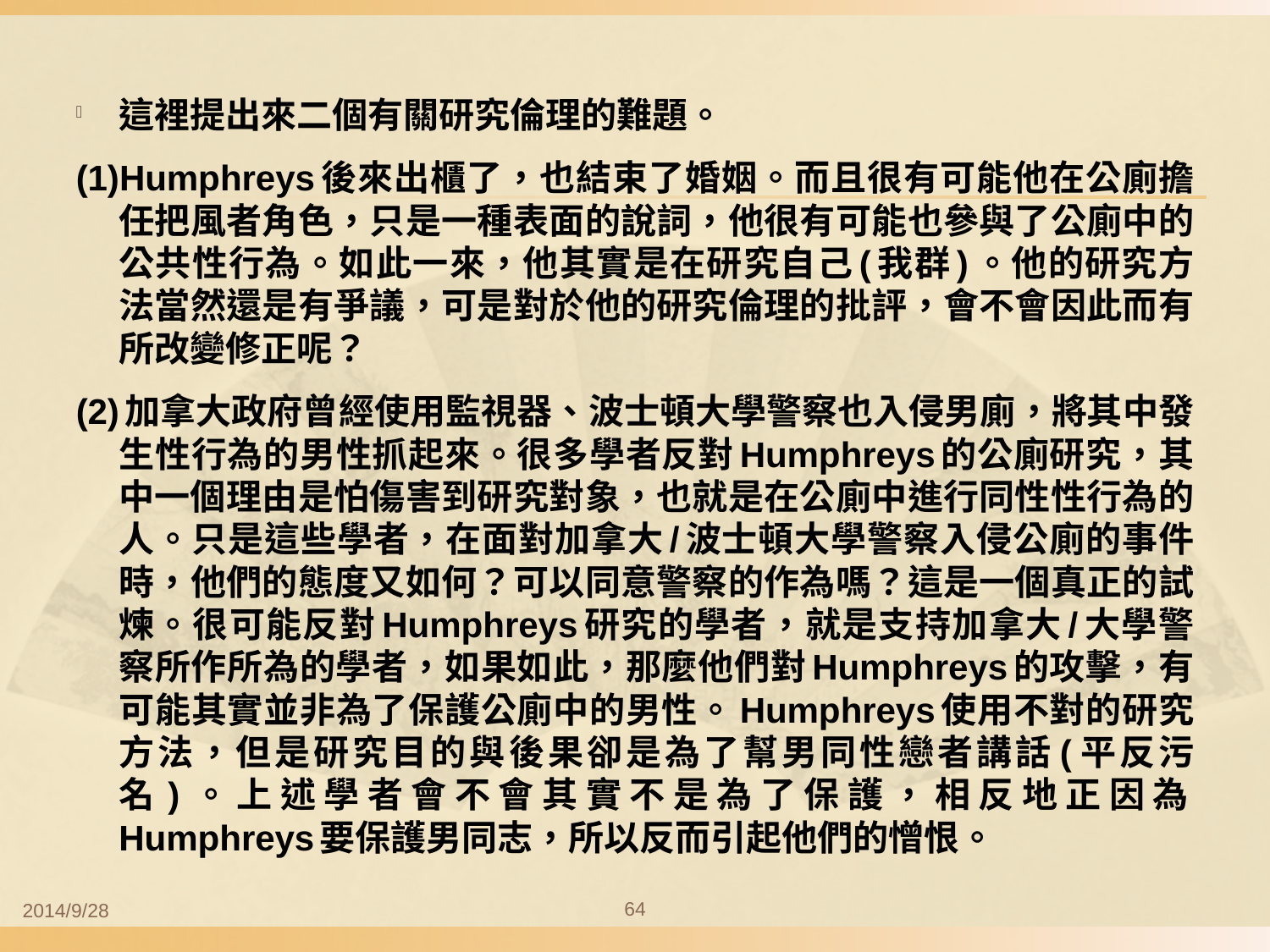

這裡提出來二個有關研究倫理的難題。
(1)Humphreys後來出櫃了，也結束了婚姻。而且很有可能他在公廁擔任把風者角色，只是一種表面的說詞，他很有可能也參與了公廁中的公共性行為。如此一來，他其實是在研究自己(我群)。他的研究方法當然還是有爭議，可是對於他的研究倫理的批評，會不會因此而有所改變修正呢？
(2)加拿大政府曾經使用監視器、波士頓大學警察也入侵男廁，將其中發生性行為的男性抓起來。很多學者反對Humphreys的公廁研究，其中一個理由是怕傷害到研究對象，也就是在公廁中進行同性性行為的人。只是這些學者，在面對加拿大/波士頓大學警察入侵公廁的事件時，他們的態度又如何？可以同意警察的作為嗎？這是一個真正的試煉。很可能反對Humphreys研究的學者，就是支持加拿大/大學警察所作所為的學者，如果如此，那麼他們對Humphreys的攻擊，有可能其實並非為了保護公廁中的男性。Humphreys使用不對的研究方法，但是研究目的與後果卻是為了幫男同性戀者講話(平反污名)。上述學者會不會其實不是為了保護，相反地正因為Humphreys要保護男同志，所以反而引起他們的憎恨。
2014/9/28
64